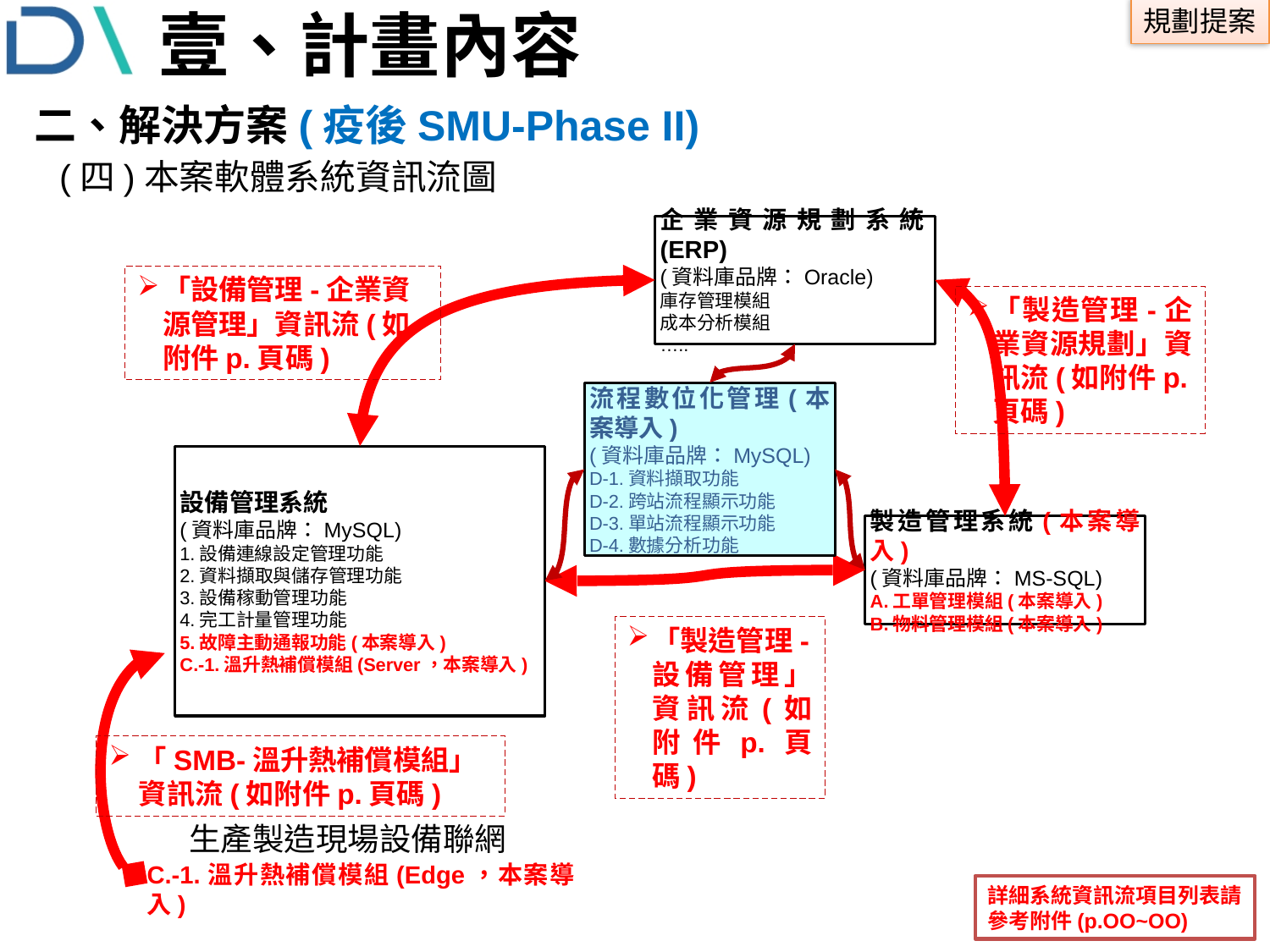

# 壹、計畫內容
 二、解決方案(疫後SMU-Phase II)
 (四)本案軟體系統資訊流圖
企業資源規劃系統(ERP)
(資料庫品牌：Oracle)
庫存管理模組
成本分析模組
…..
「設備管理-企業資源管理」資訊流(如附件p.頁碼)
「製造管理-企業資源規劃」資訊流(如附件p.頁碼)
流程數位化管理(本案導入)
(資料庫品牌：MySQL)
D-1.資料擷取功能
D-2.跨站流程顯示功能
D-3.單站流程顯示功能
D-4.數據分析功能
設備管理系統
(資料庫品牌：MySQL)
1.設備連線設定管理功能
2.資料擷取與儲存管理功能
3.設備稼動管理功能
4.完工計量管理功能
5.故障主動通報功能(本案導入)
C.-1.溫升熱補償模組(Server，本案導入)
製造管理系統(本案導入)
(資料庫品牌：MS-SQL)
A.工單管理模組(本案導入)
B.物料管理模組(本案導入)
「製造管理-設備管理」資訊流(如附件p.頁碼)
「SMB-溫升熱補償模組」資訊流(如附件p.頁碼)
生產製造現場設備聯網
C.-1.溫升熱補償模組(Edge，本案導入)
詳細系統資訊流項目列表請參考附件(p.OO~OO)
21